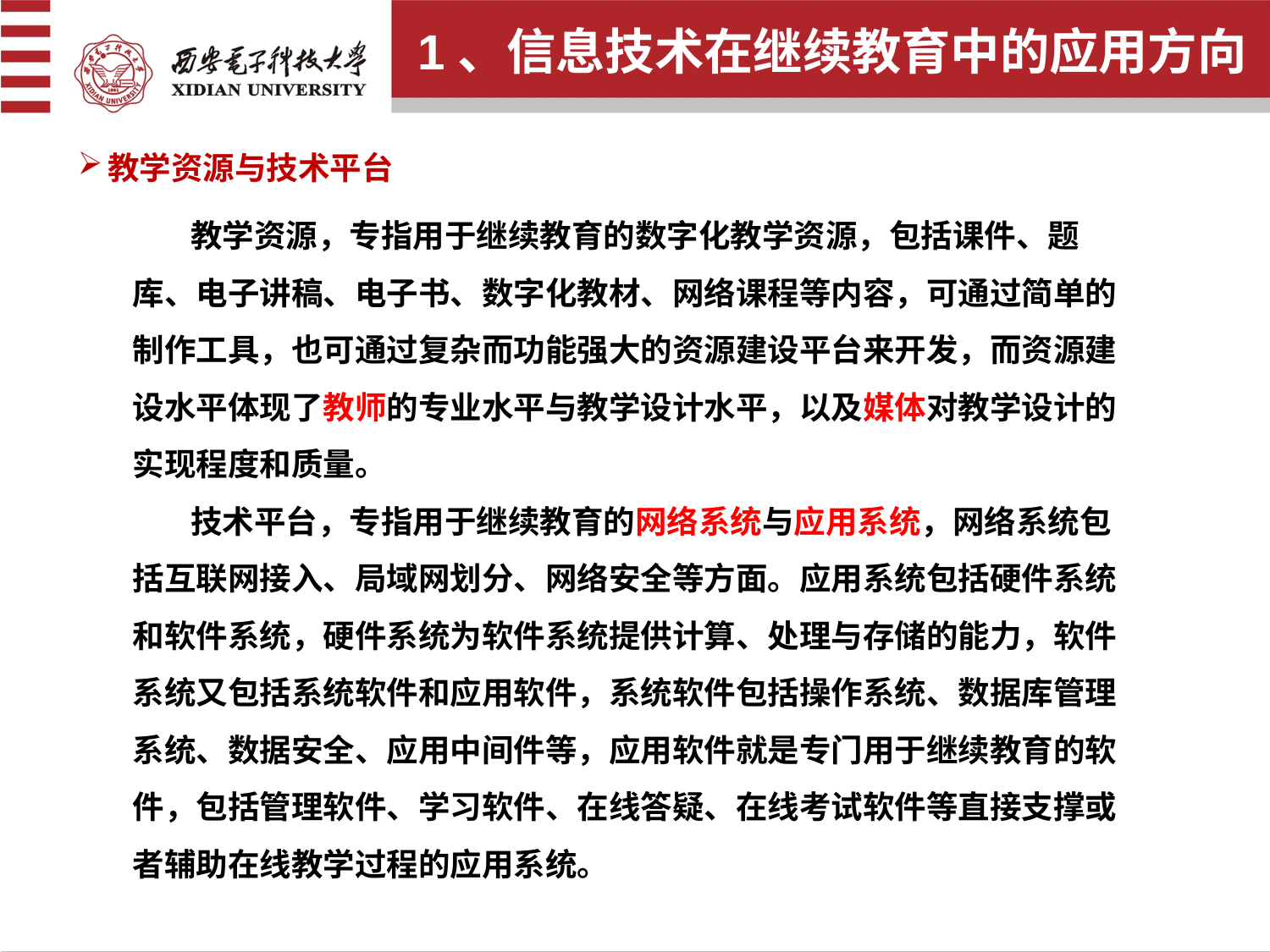

1、信息技术在继续教育中的应用方向
教学资源与技术平台
       教学资源，专指用于继续教育的数字化教学资源，包括课件、题库、电子讲稿、电子书、数字化教材、网络课程等内容，可通过简单的制作工具，也可通过复杂而功能强大的资源建设平台来开发，而资源建设水平体现了教师的专业水平与教学设计水平，以及媒体对教学设计的实现程度和质量。
       技术平台，专指用于继续教育的网络系统与应用系统，网络系统包括互联网接入、局域网划分、网络安全等方面。应用系统包括硬件系统和软件系统，硬件系统为软件系统提供计算、处理与存储的能力，软件系统又包括系统软件和应用软件，系统软件包括操作系统、数据库管理系统、数据安全、应用中间件等，应用软件就是专门用于继续教育的软件，包括管理软件、学习软件、在线答疑、在线考试软件等直接支撑或者辅助在线教学过程的应用系统。